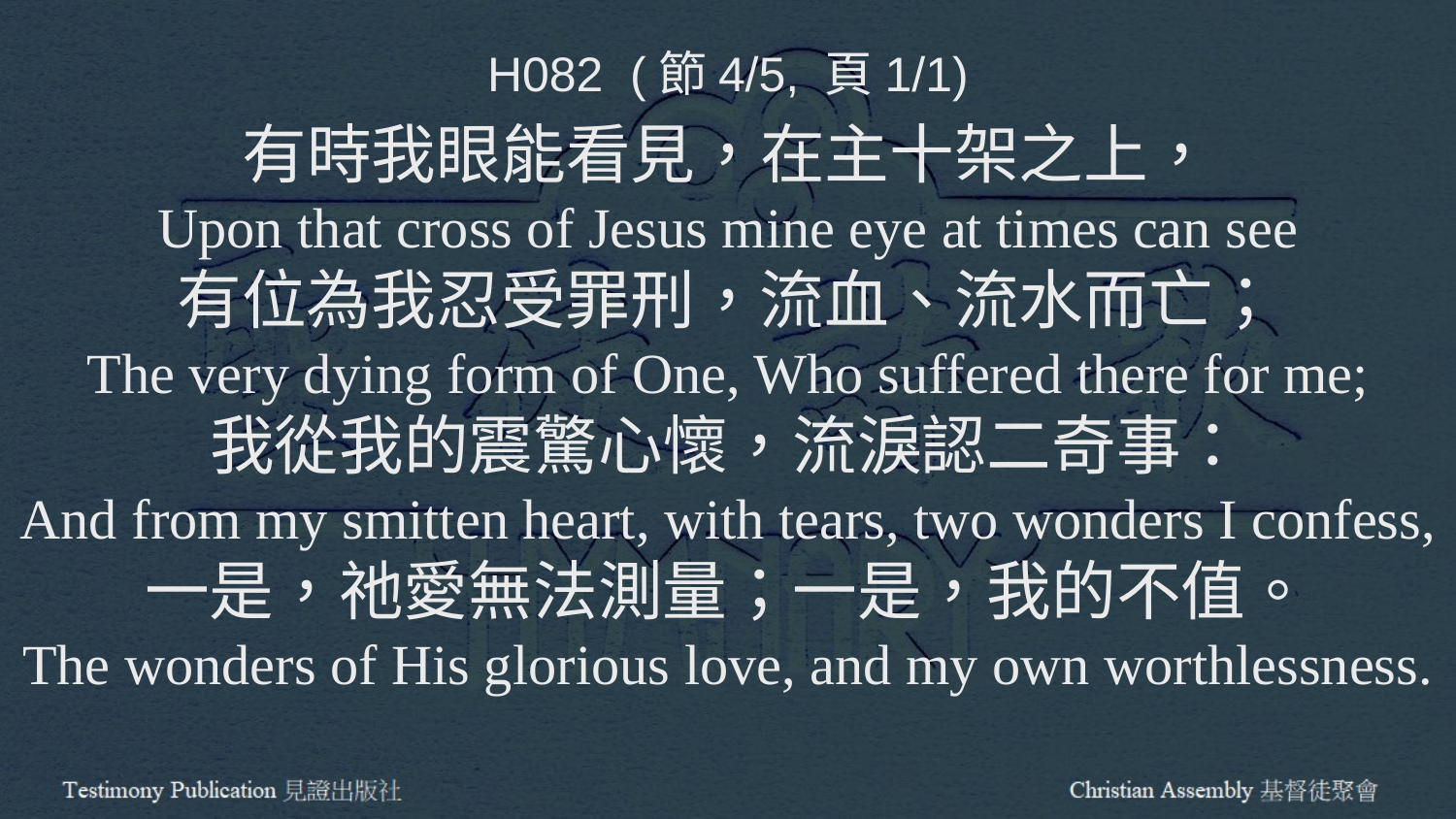

H082  (節4/5, 頁1/1)
有時我眼能看見，在主十架之上，
Upon that cross of Jesus mine eye at times can see
有位為我忍受罪刑，流血、流水而亡；
The very dying form of One, Who suffered there for me;
我從我的震驚心懷，流淚認二奇事：
And from my smitten heart, with tears, two wonders I confess,
一是，祂愛無法測量；一是，我的不值。
The wonders of His glorious love, and my own worthlessness.